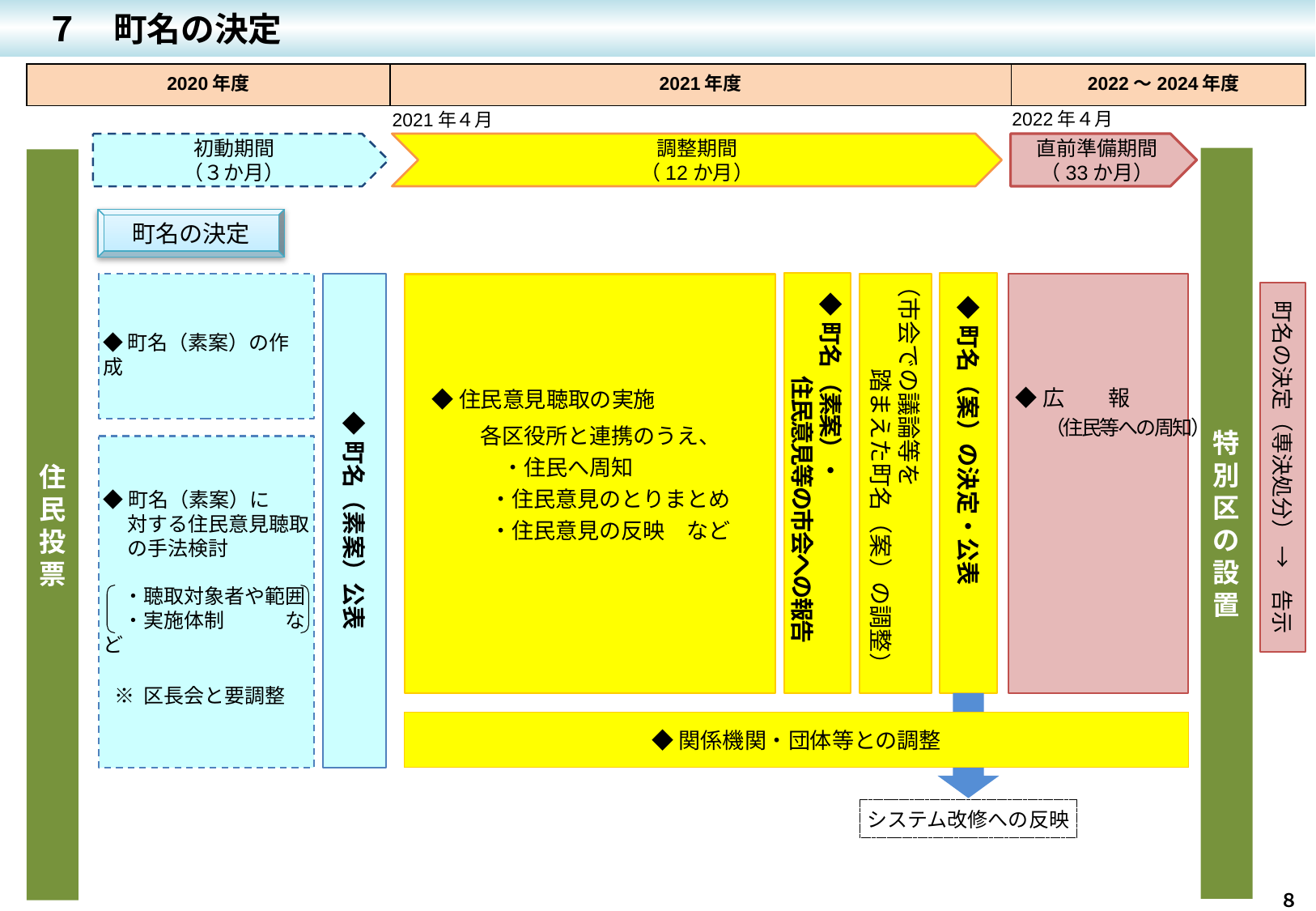

７　町名の決定
| 2020年度 | 2021年度 | 2022～2024年度 |
| --- | --- | --- |
2022年４月
2021年４月
調整期間
（12か月）
直前準備期間
（33か月）
初動期間
（３か月）
特別区の設置
住民投票
町名の決定
  ◆町名（案）の決定・公表
 ◆町名 （素案）・
　　　　住民意見等の市会への報告
（市会での議論等を
　　　　踏まえた町名（案）の調整）

◆町名（素案）公表

町名の決定（専決処分） →　告示
◆町名（素案）の作成
◆広　　報
 　（住民等への周知）
◆住民意見聴取の実施
　　 各区役所と連携のうえ、
　　　 ・住民へ周知
　　   ・住民意見のとりまとめ
　 　  ・住民意見の反映　など

◆町名（素案）に
　 対する住民意見聴取
　 の手法検討

　・聴取対象者や範囲
　・実施体制　　　など

※ 区長会と要調整

◆関係機関・団体等との調整
システム改修への反映
８